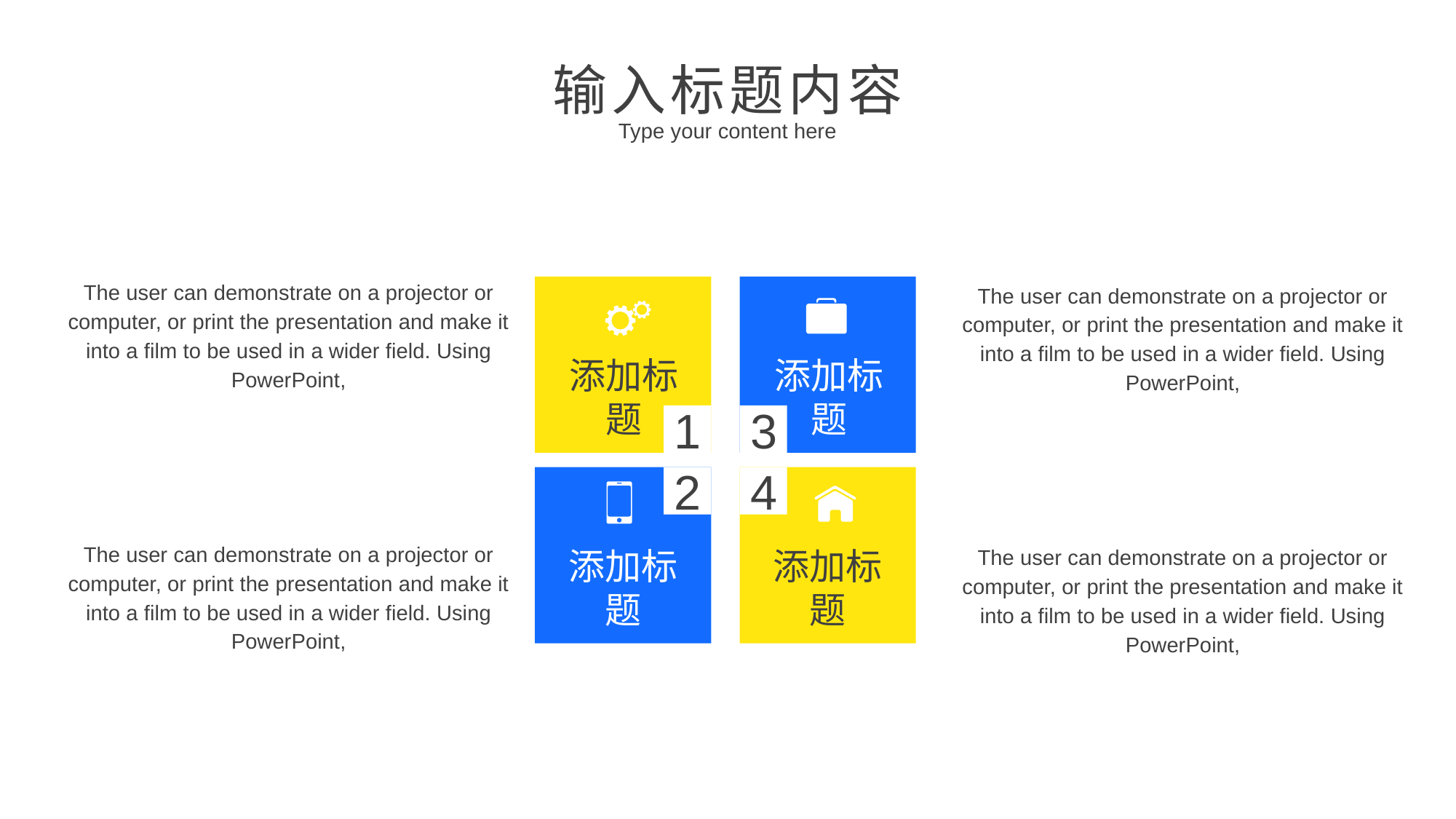

输入标题内容
Type your content here
The user can demonstrate on a projector or computer, or print the presentation and make it into a film to be used in a wider field. Using PowerPoint,
The user can demonstrate on a projector or computer, or print the presentation and make it into a film to be used in a wider field. Using PowerPoint,

1
添加标题

3
添加标题

2
添加标题

4
添加标题

The user can demonstrate on a projector or computer, or print the presentation and make it into a film to be used in a wider field. Using PowerPoint,
The user can demonstrate on a projector or computer, or print the presentation and make it into a film to be used in a wider field. Using PowerPoint,